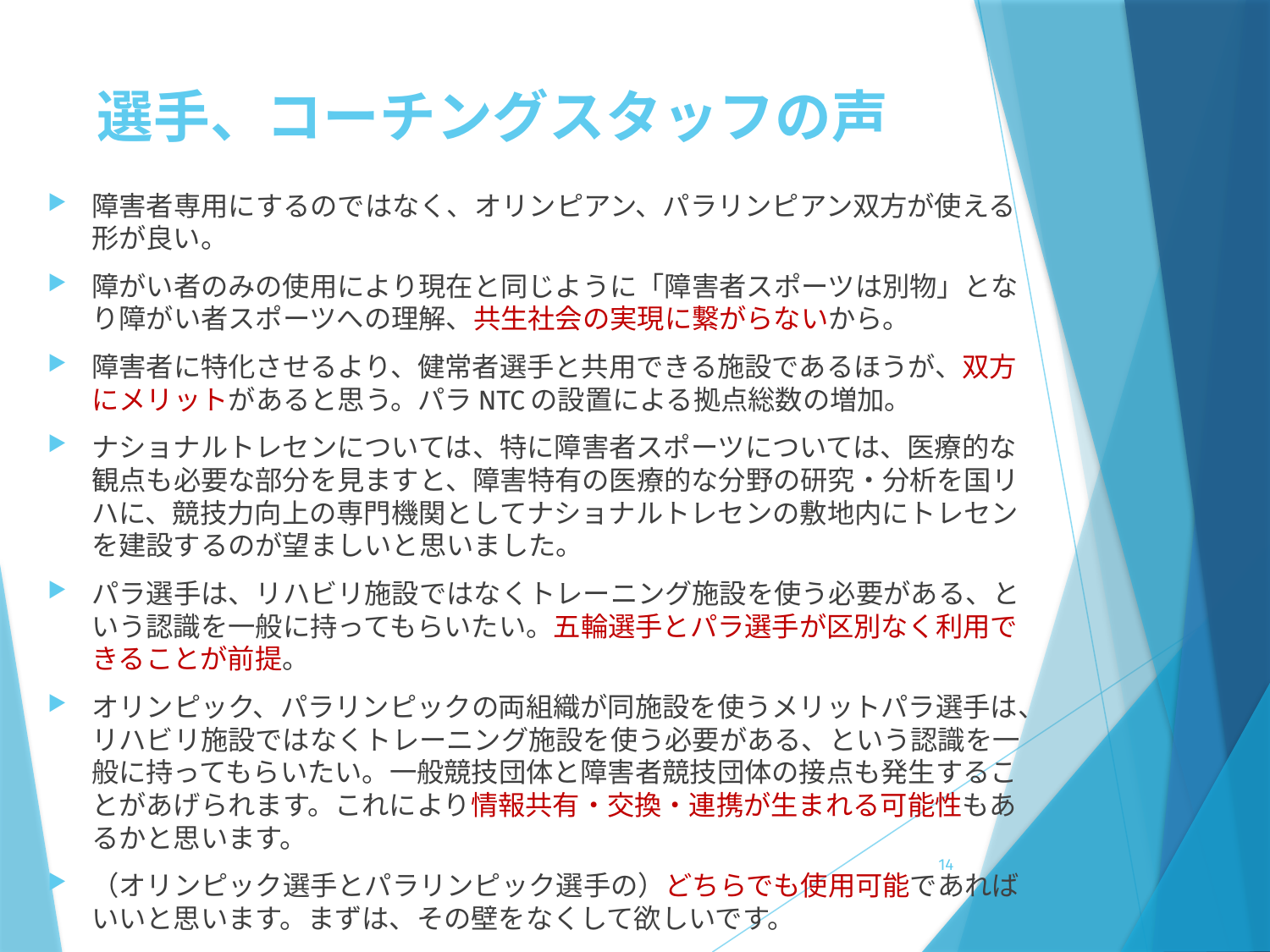

# 選手、コーチングスタッフの声
障害者専用にするのではなく、オリンピアン、パラリンピアン双方が使える形が良い。
障がい者のみの使用により現在と同じように「障害者スポーツは別物」となり障がい者スポーツへの理解、共生社会の実現に繋がらないから。
障害者に特化させるより、健常者選手と共用できる施設であるほうが、双方にメリットがあると思う。パラNTCの設置による拠点総数の増加。
ナショナルトレセンについては、特に障害者スポーツについては、医療的な観点も必要な部分を見ますと、障害特有の医療的な分野の研究・分析を国リハに、競技力向上の専門機関としてナショナルトレセンの敷地内にトレセンを建設するのが望ましいと思いました。
パラ選手は、リハビリ施設ではなくトレーニング施設を使う必要がある、という認識を一般に持ってもらいたい。五輪選手とパラ選手が区別なく利用できることが前提。
オリンピック、パラリンピックの両組織が同施設を使うメリットパラ選手は、リハビリ施設ではなくトレーニング施設を使う必要がある、という認識を一般に持ってもらいたい。一般競技団体と障害者競技団体の接点も発生することがあげられます。これにより情報共有・交換・連携が生まれる可能性もあるかと思います。
（オリンピック選手とパラリンピック選手の）どちらでも使用可能であればいいと思います。まずは、その壁をなくして欲しいです。
14